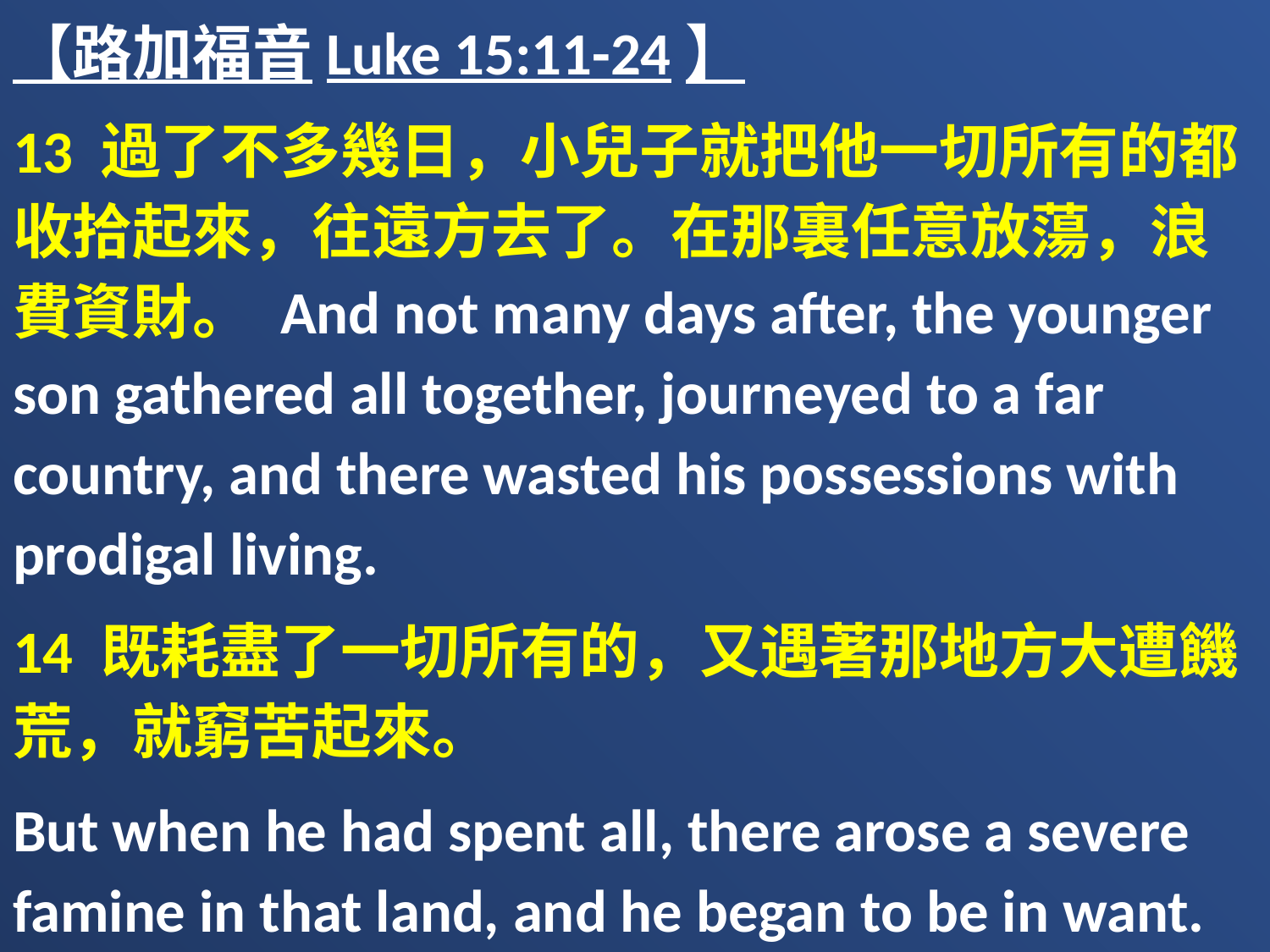

【路加福音Luke 15:11-24】
13 過了不多幾日，小兒子就把他一切所有的都收拾起來，往遠方去了。在那裏任意放蕩，浪費資財。 And not many days after, the younger son gathered all together, journeyed to a far country, and there wasted his possessions with prodigal living.
14 既耗盡了一切所有的，又遇著那地方大遭饑荒，就窮苦起來。
But when he had spent all, there arose a severe famine in that land, and he began to be in want.